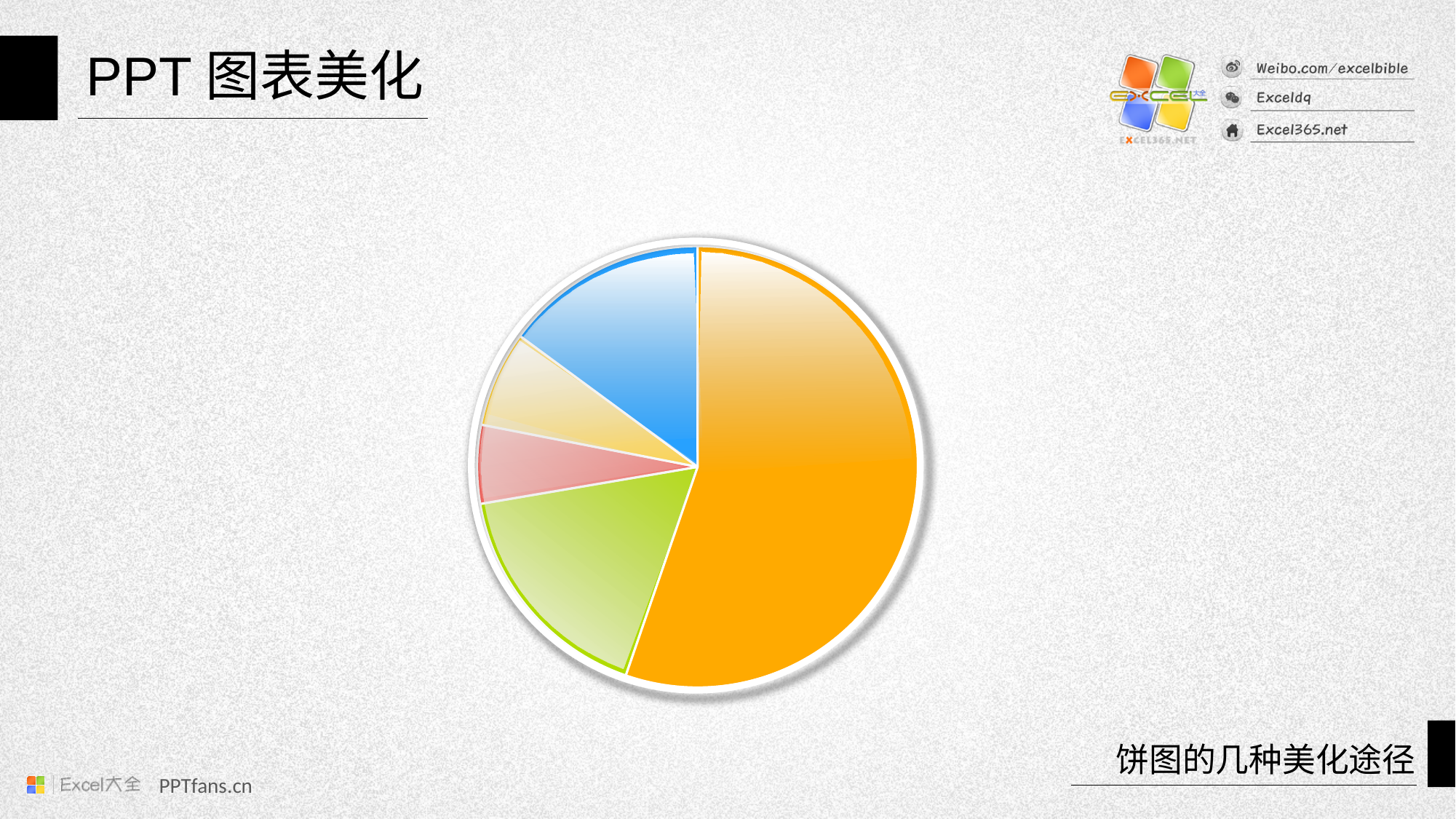

### Chart

| Category | 交易额 |
|---|---|
| B | 199.20000000000002 |
| D | 67.35 |
| A | 82.25 |
| E | 174.3 |
| C | 646.6 |

饼图的几种美化途径